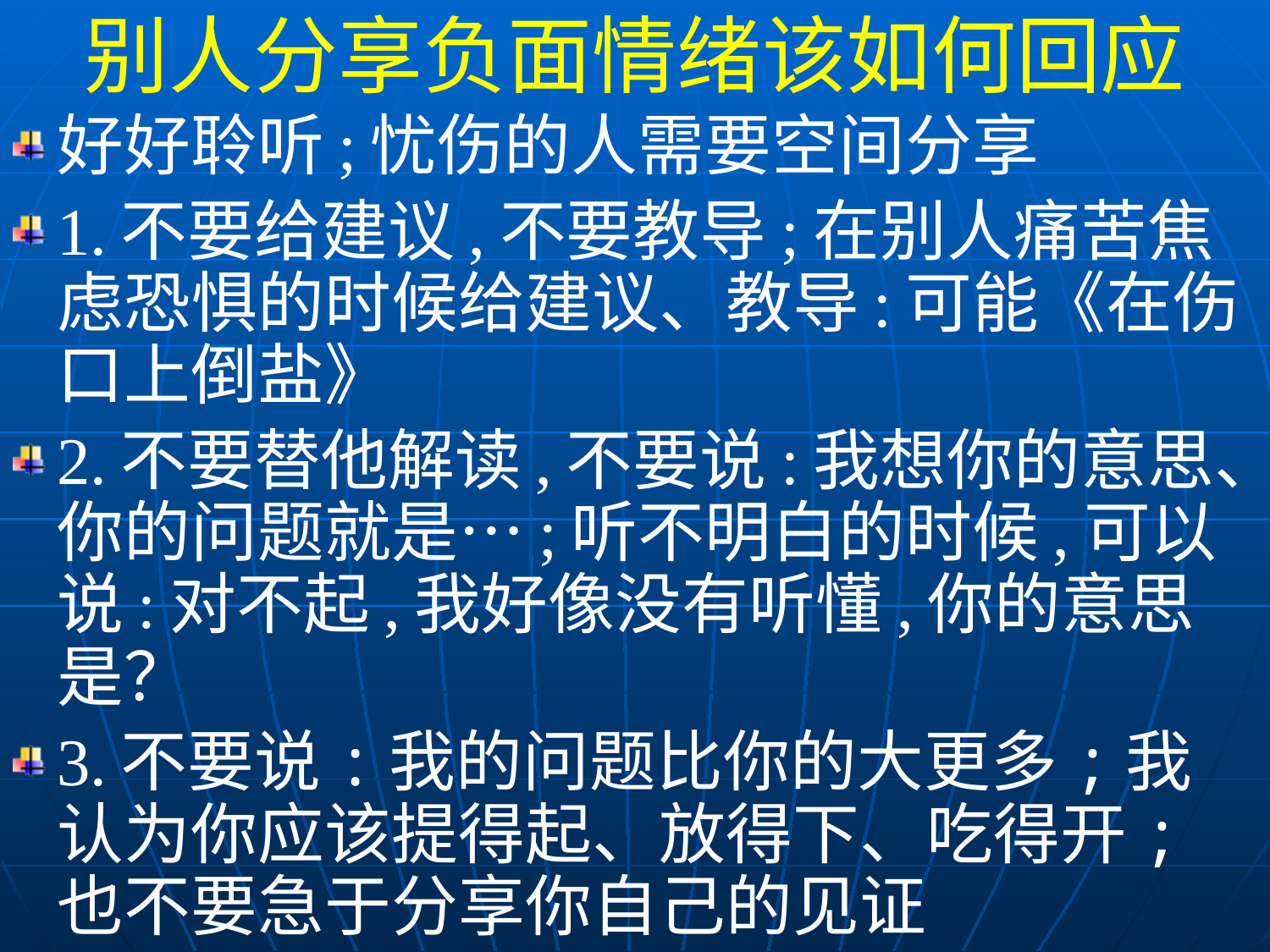

别人分享负面情绪该如何回应
好好聆听;忧伤的人需要空间分享
1.不要给建议,不要教导;在别人痛苦焦虑恐惧的时候给建议、教导:可能《在伤口上倒盐》
2.不要替他解读,不要说:我想你的意思、你的问题就是…;听不明白的时候,可以说:对不起,我好像没有听懂,你的意思是？
3.不要说:我的问题比你的大更多;我认为你应该提得起、放得下、吃得开;也不要急于分享你自己的见证